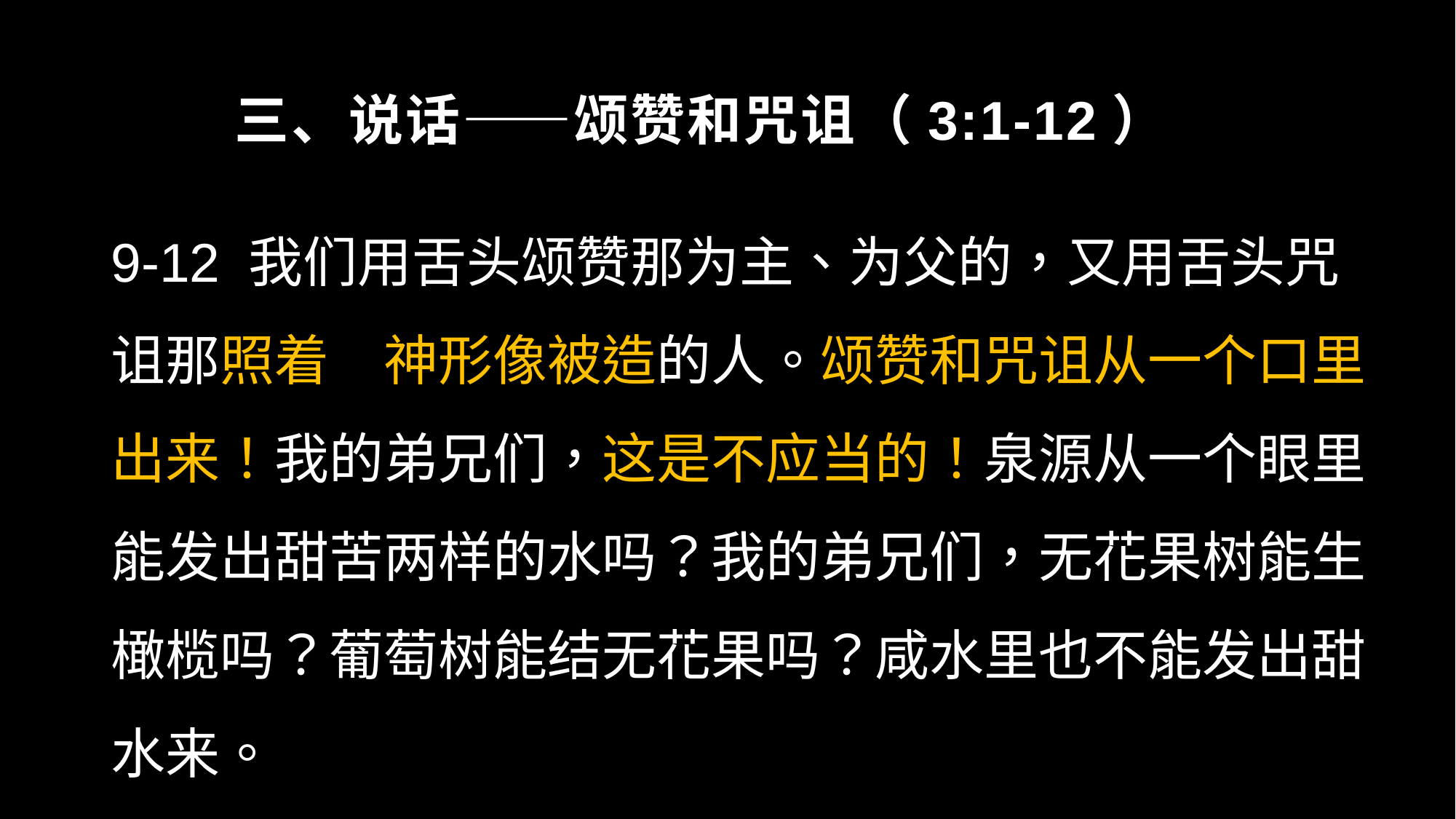

# 三、说话——颂赞和咒诅（3:1-12）
9-12 我们用舌头颂赞那为主、为父的，又用舌头咒诅那照着　神形像被造的人。颂赞和咒诅从一个口里出来！我的弟兄们，这是不应当的！泉源从一个眼里能发出甜苦两样的水吗？我的弟兄们，无花果树能生橄榄吗？葡萄树能结无花果吗？咸水里也不能发出甜水来。
。